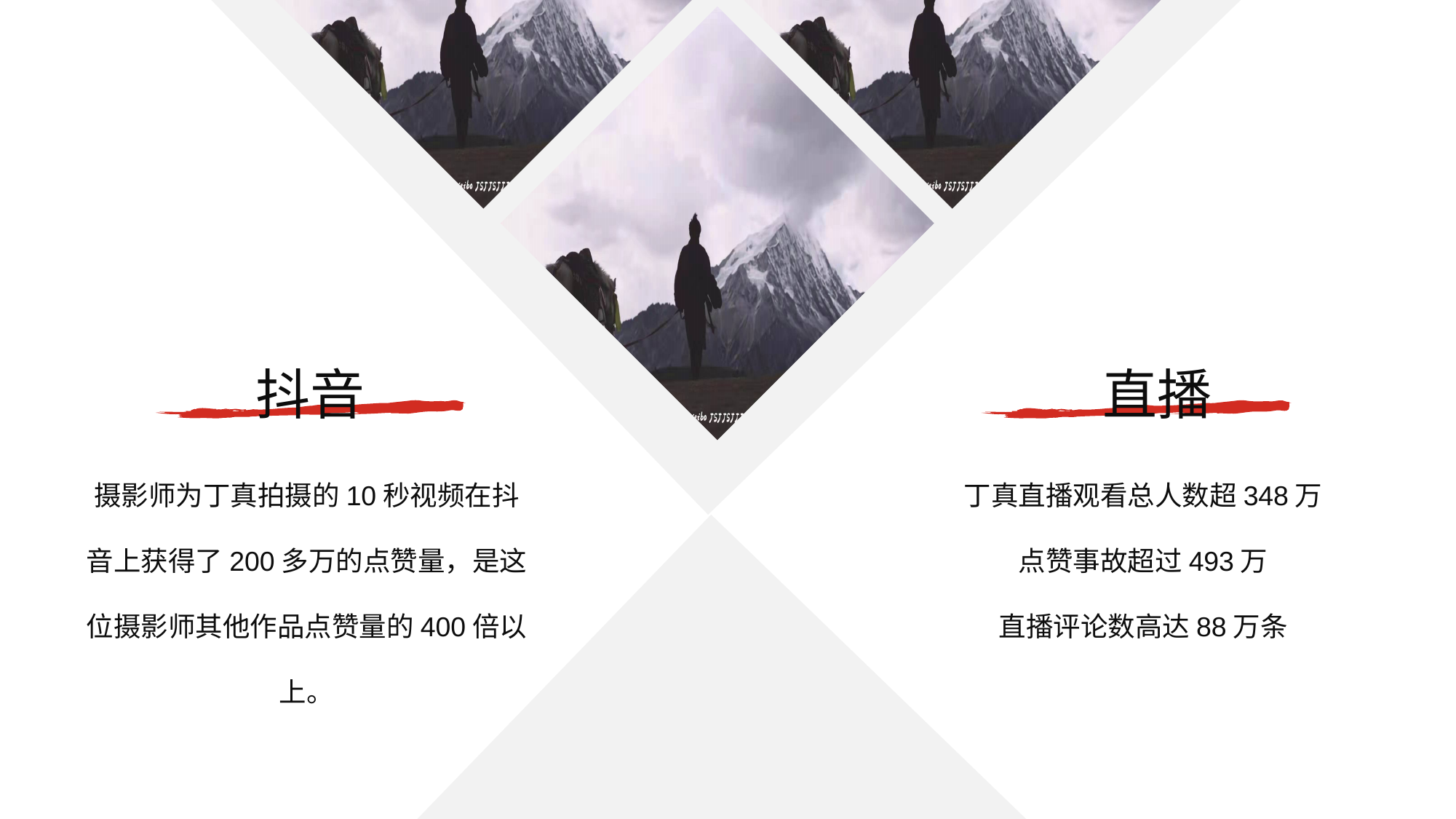

抖音

摄影师为丁真拍摄的10秒视频在抖音上获得了200多万的点赞量，是这位摄影师其他作品点赞量的400倍以上。
直播

丁真直播观看总人数超348万
点赞事故超过493万
直播评论数高达88万条